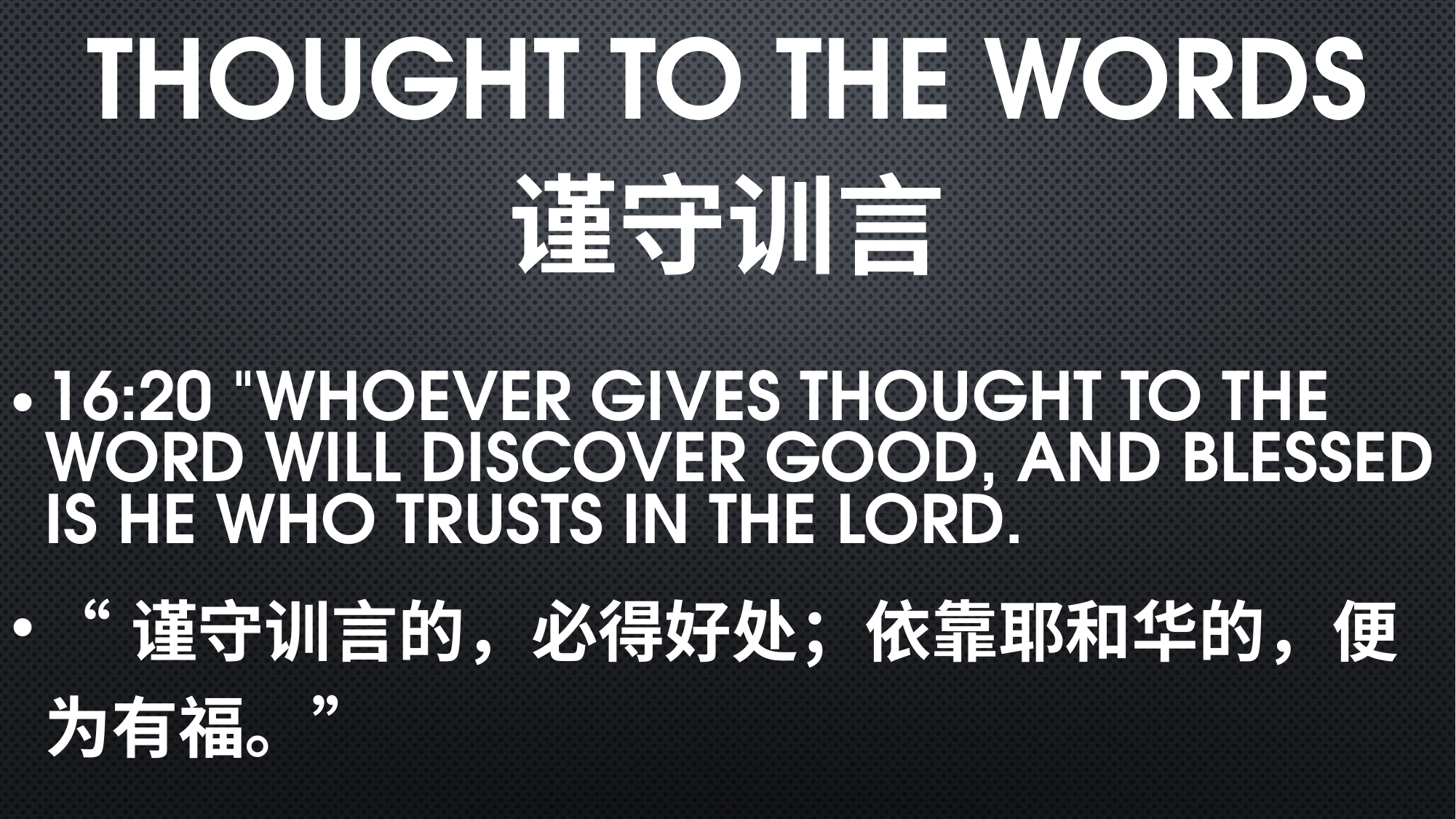

# THOUGHT TO THE WORDS 谨守训言
16:20 "Whoever gives thought to the Word will discover good, and blessed is he who trusts in the Lord.
“谨守训言的，必得好处；依靠耶和华的，便为有福。”